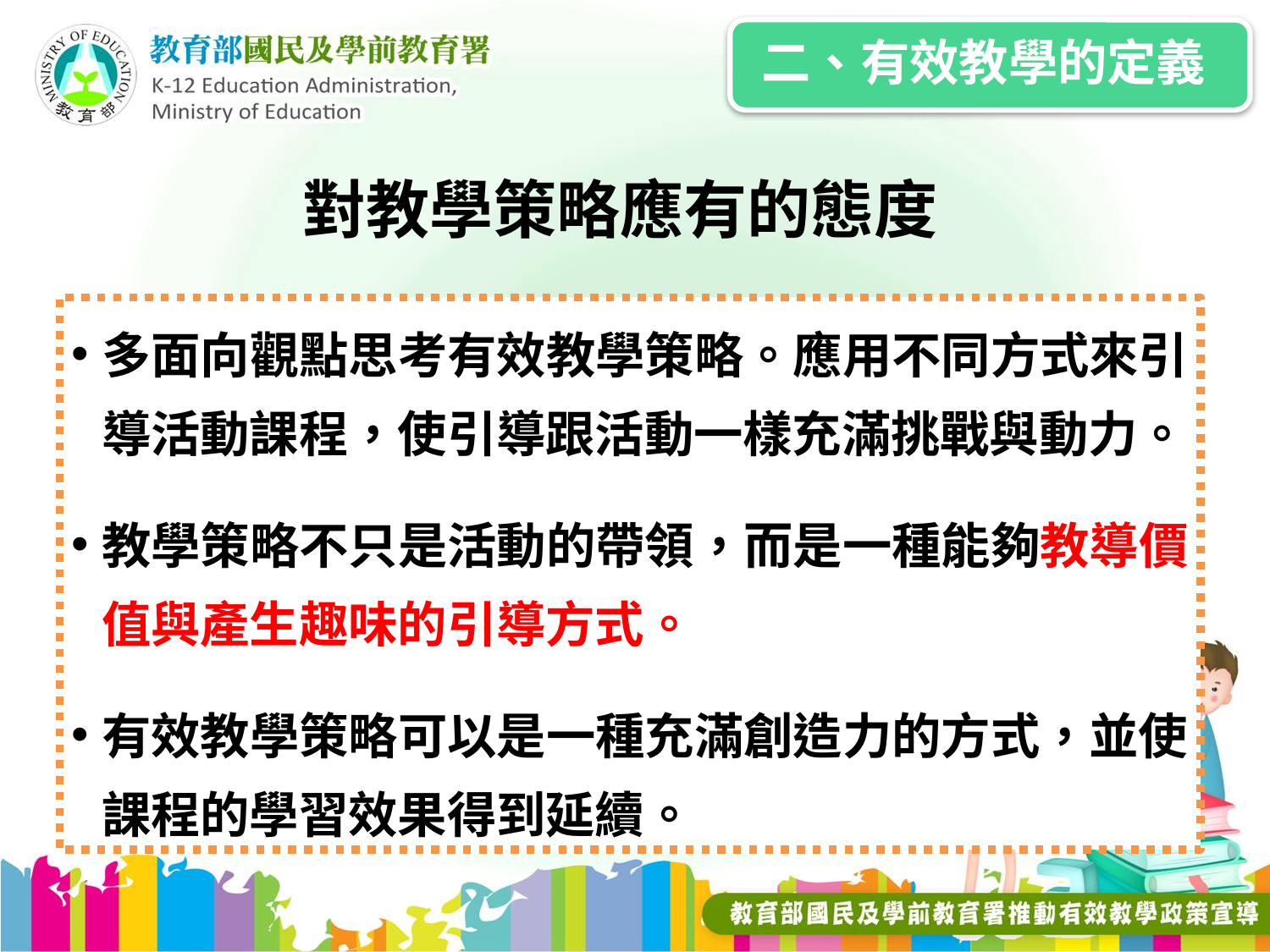

二、有效教學的定義
# 對教學策略應有的態度
多面向觀點思考有效教學策略。應用不同方式來引導活動課程，使引導跟活動一樣充滿挑戰與動力。
教學策略不只是活動的帶領，而是一種能夠教導價值與產生趣味的引導方式。
有效教學策略可以是一種充滿創造力的方式，並使課程的學習效果得到延續。